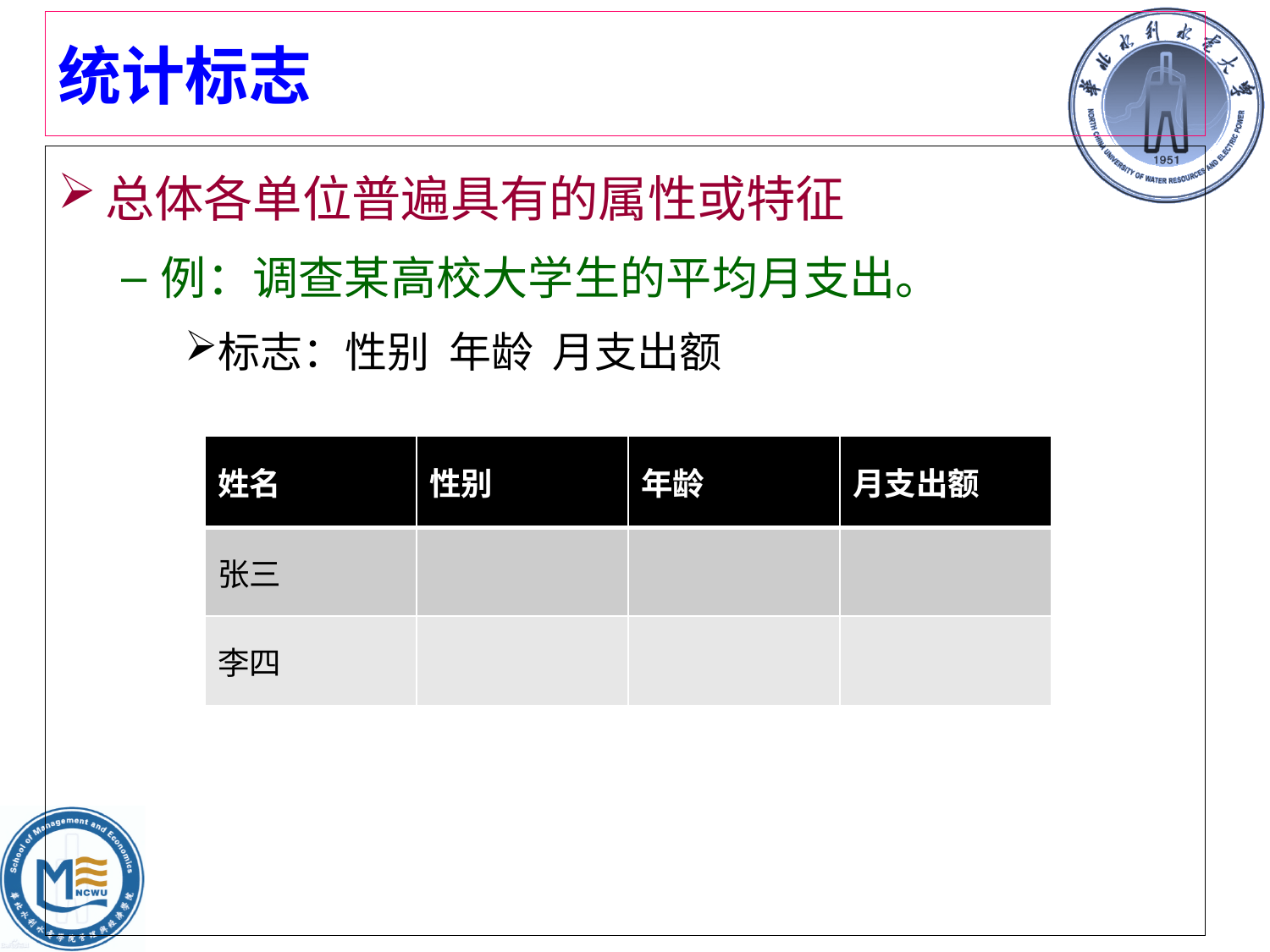

# 统计标志
总体各单位普遍具有的属性或特征
例：调查某高校大学生的平均月支出。
标志：性别  年龄  月支出额
| 姓名 | 性别 | 年龄 | 月支出额 |
| --- | --- | --- | --- |
| 张三 |  |  |  |
| 李四 |  |  |  |